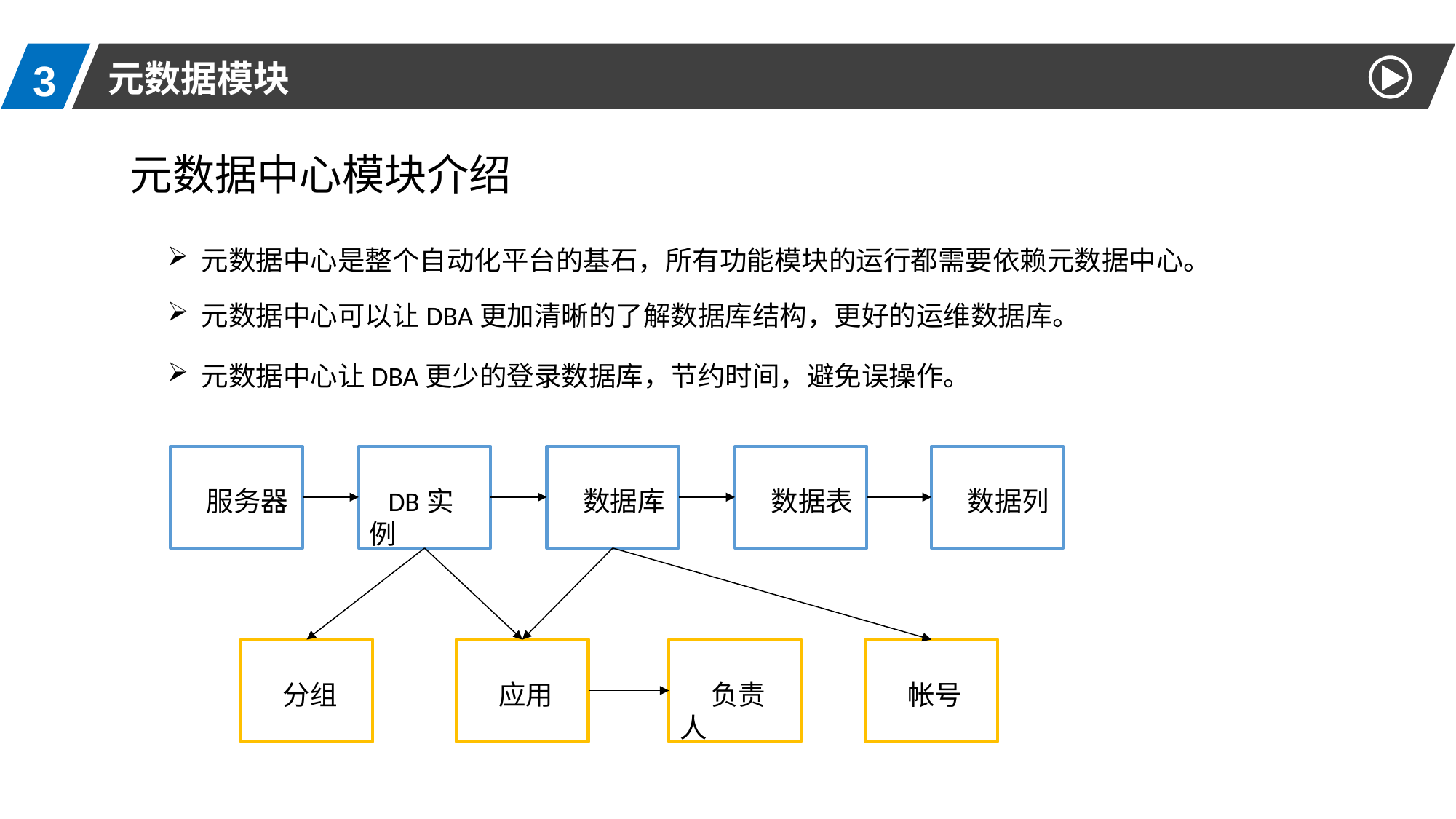

3
元数据模块

元数据中心模块介绍
元数据中心是整个自动化平台的基石，所有功能模块的运行都需要依赖元数据中心。
元数据中心可以让DBA更加清晰的了解数据库结构，更好的运维数据库。
元数据中心让DBA更少的登录数据库，节约时间，避免误操作。

   服务器

   DB实例

   数据库

   数据表

   数据列

    分组

    应用

    负责人

    帐号